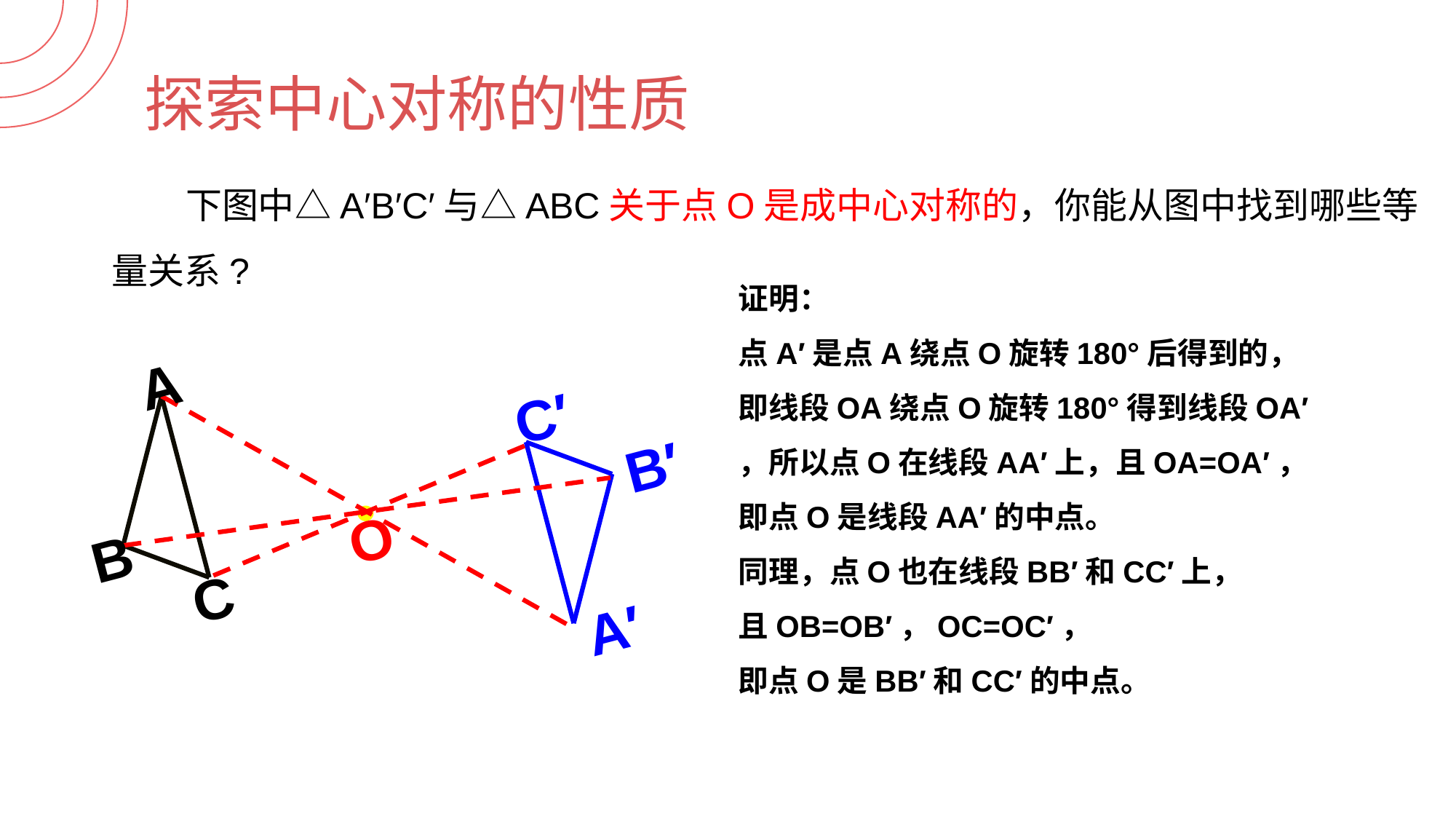

探索中心对称的性质
        下图中△A′B′C′与△ABC关于点O是成中心对称的，你能从图中找到哪些等量关系?
证明：
点A′是点A绕点O旋转180°后得到的，
即线段OA绕点O旋转180°得到线段OA′
，所以点O在线段AA′上，且OA=OA′，
即点O是线段AA′的中点。
同理，点O也在线段BB′和CC′上，
且OB=OB′，OC=OC′，
即点O是BB′和CC′的中点。
A

C′
B′

O
B
C
A′